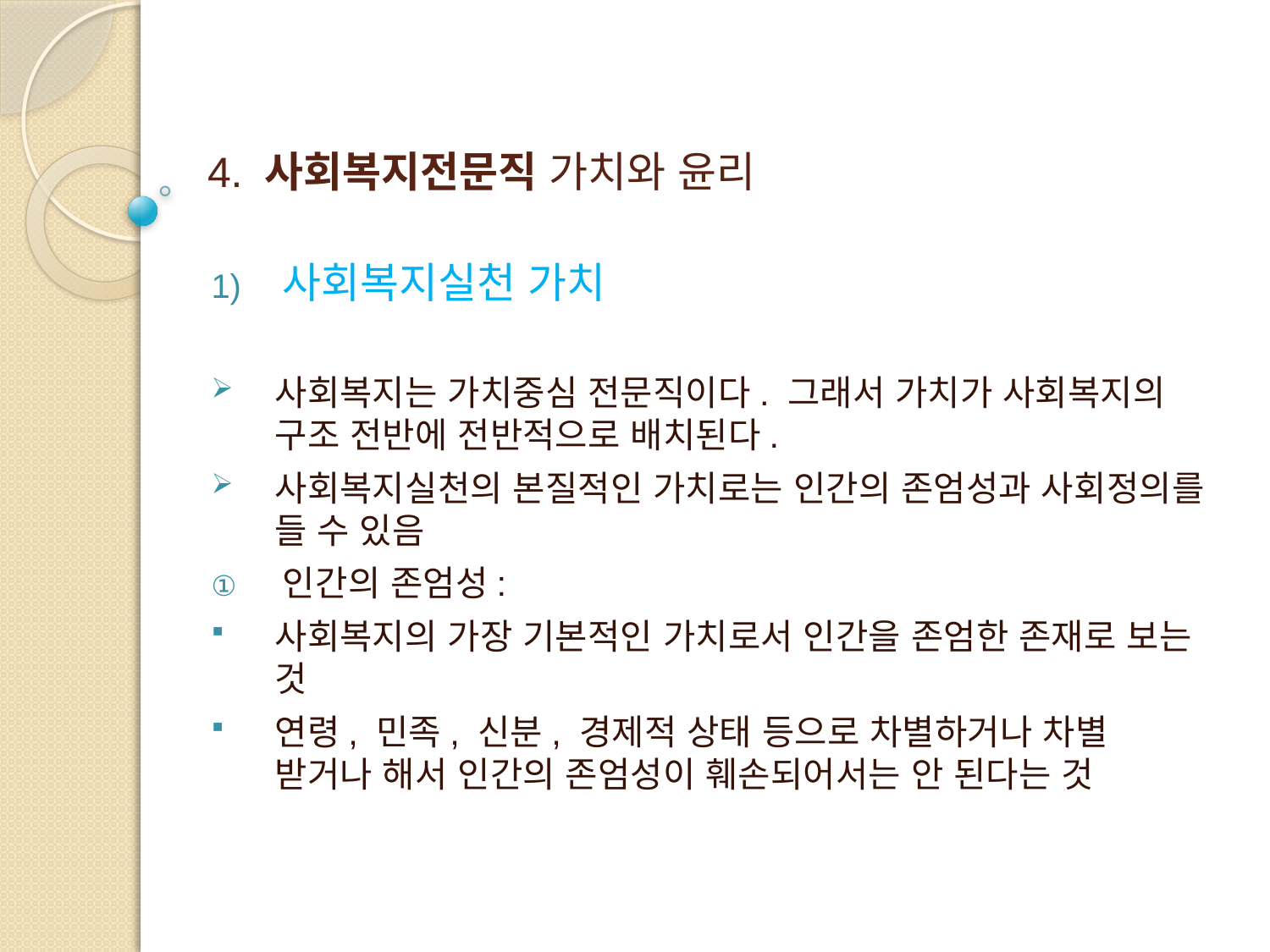

# 4. 사회복지전문직 가치와 윤리
사회복지실천 가치

사회복지는 가치중심 전문직이다. 그래서 가치가 사회복지의 구조 전반에 전반적으로 배치된다.
사회복지실천의 본질적인 가치로는 인간의 존엄성과 사회정의를 들 수 있음
인간의 존엄성:
사회복지의 가장 기본적인 가치로서 인간을 존엄한 존재로 보는 것
연령, 민족, 신분, 경제적 상태 등으로 차별하거나 차별 받거나 해서 인간의 존엄성이 훼손되어서는 안 된다는 것